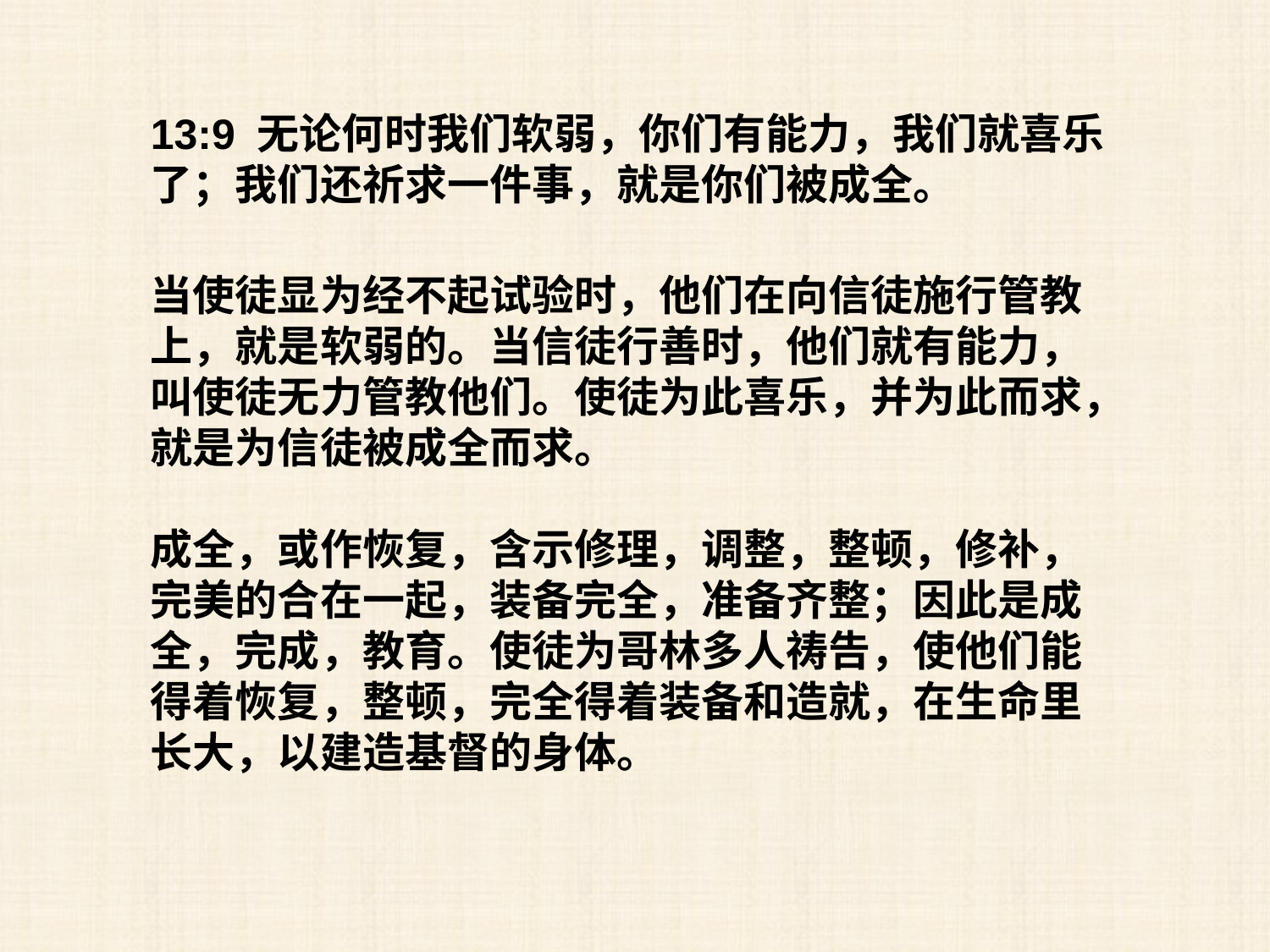

13:9 无论何时我们软弱，你们有能力，我们就喜乐了；我们还祈求一件事，就是你们被成全。
当使徒显为经不起试验时，他们在向信徒施行管教上，就是软弱的。当信徒行善时，他们就有能力，叫使徒无力管教他们。使徒为此喜乐，并为此而求，就是为信徒被成全而求。

成全，或作恢复，含示修理，调整，整顿，修补，完美的合在一起，装备完全，准备齐整；因此是成全，完成，教育。使徒为哥林多人祷告，使他们能得着恢复，整顿，完全得着装备和造就，在生命里长大，以建造基督的身体。